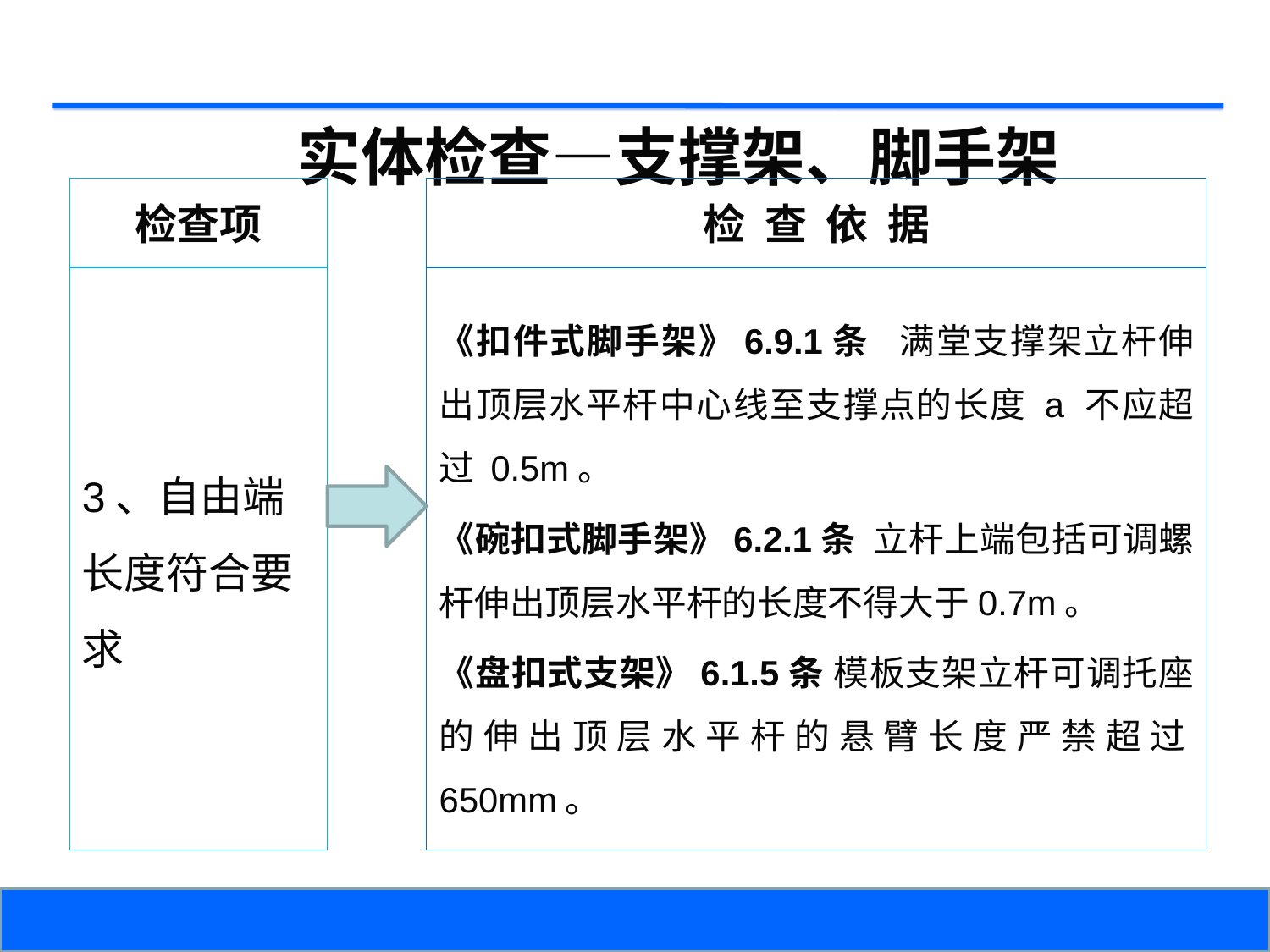

实体检查—支撑架、脚手架
检查项
检  查  依  据
3、自由端长度符合要求
《扣件式脚手架》6.9.1条   满堂支撑架立杆伸出顶层水平杆中心线至支撑点的长度 a 不应超过 0.5m。
《碗扣式脚手架》6.2.1条  立杆上端包括可调螺杆伸出顶层水平杆的长度不得大于0.7m。
《盘扣式支架》6.1.5条 模板支架立杆可调托座的伸出顶层水平杆的悬臂长度严禁超过650mm。